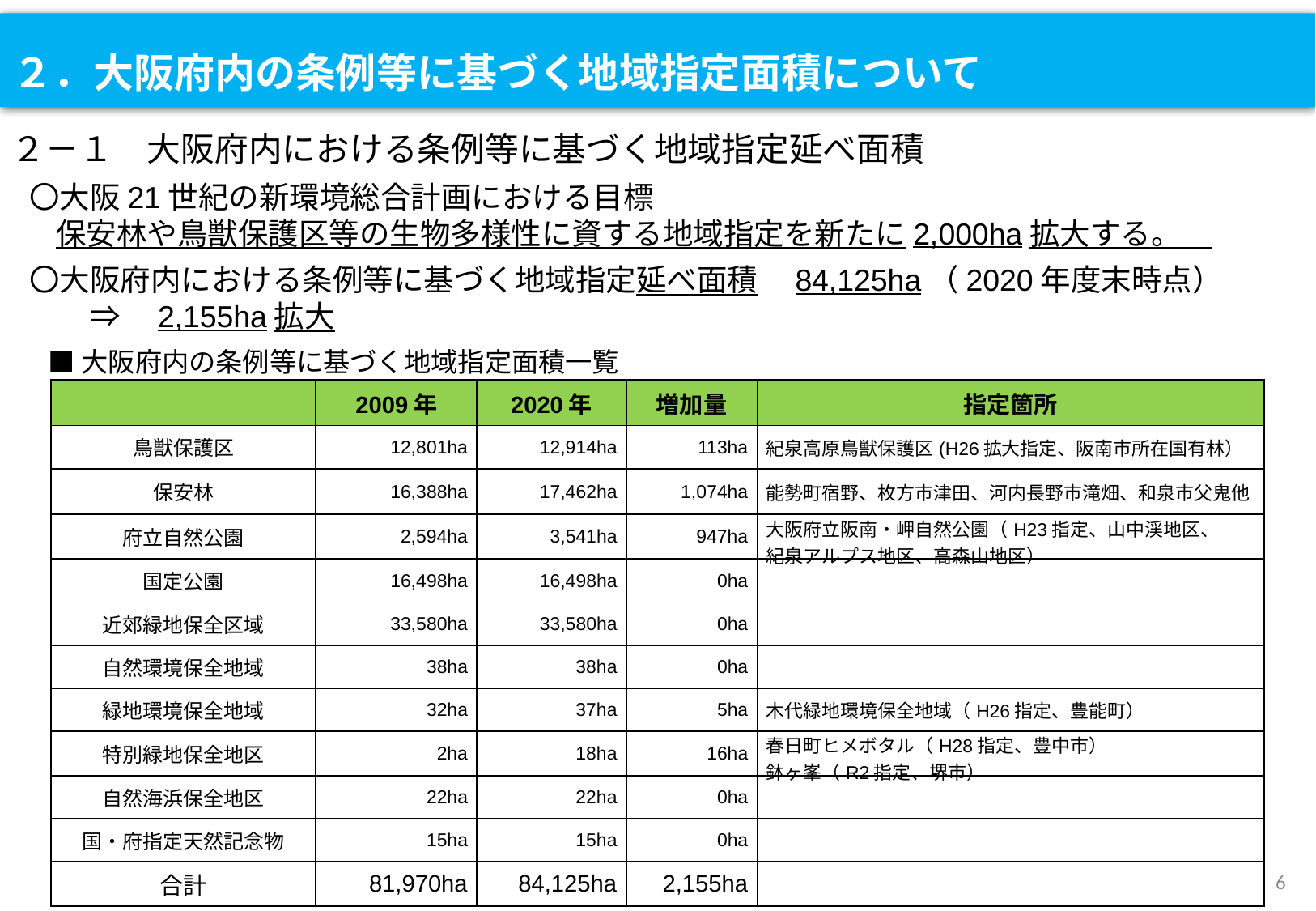

２．大阪府内の条例等に基づく地域指定面積について
２－１　大阪府内における条例等に基づく地域指定延べ面積
〇大阪21世紀の新環境総合計画における目標
　保安林や鳥獣保護区等の生物多様性に資する地域指定を新たに2,000ha拡大する。
〇大阪府内における条例等に基づく地域指定延べ面積　84,125ha（2020年度末時点）
　　⇒　2,155ha拡大
■大阪府内の条例等に基づく地域指定面積一覧
|  | 2009年 | 2020年 | 増加量 | 指定箇所 |
| --- | --- | --- | --- | --- |
| 鳥獣保護区 | 12,801ha | 12,914ha | 113ha | 紀泉高原鳥獣保護区(H26拡大指定、阪南市所在国有林） |
| 保安林 | 16,388ha | 17,462ha | 1,074ha | 能勢町宿野、枚方市津田、河内長野市滝畑、和泉市父鬼他 |
| 府立自然公園 | 2,594ha | 3,541ha | 947ha | 大阪府立阪南・岬自然公園（H23指定、山中渓地区、 紀泉アルプス地区、高森山地区） |
| 国定公園 | 16,498ha | 16,498ha | 0ha |  |
| 近郊緑地保全区域 | 33,580ha | 33,580ha | 0ha |  |
| 自然環境保全地域 | 38ha | 38ha | 0ha |  |
| 緑地環境保全地域 | 32ha | 37ha | 5ha | 木代緑地環境保全地域（H26指定、豊能町） |
| 特別緑地保全地区 | 2ha | 18ha | 16ha | 春日町ヒメボタル（H28指定、豊中市） 鉢ヶ峯（R2指定、堺市） |
| 自然海浜保全地区 | 22ha | 22ha | 0ha |  |
| 国・府指定天然記念物 | 15ha | 15ha | 0ha |  |
| 合計 | 81,970ha | 84,125ha | 2,155ha |  |
6